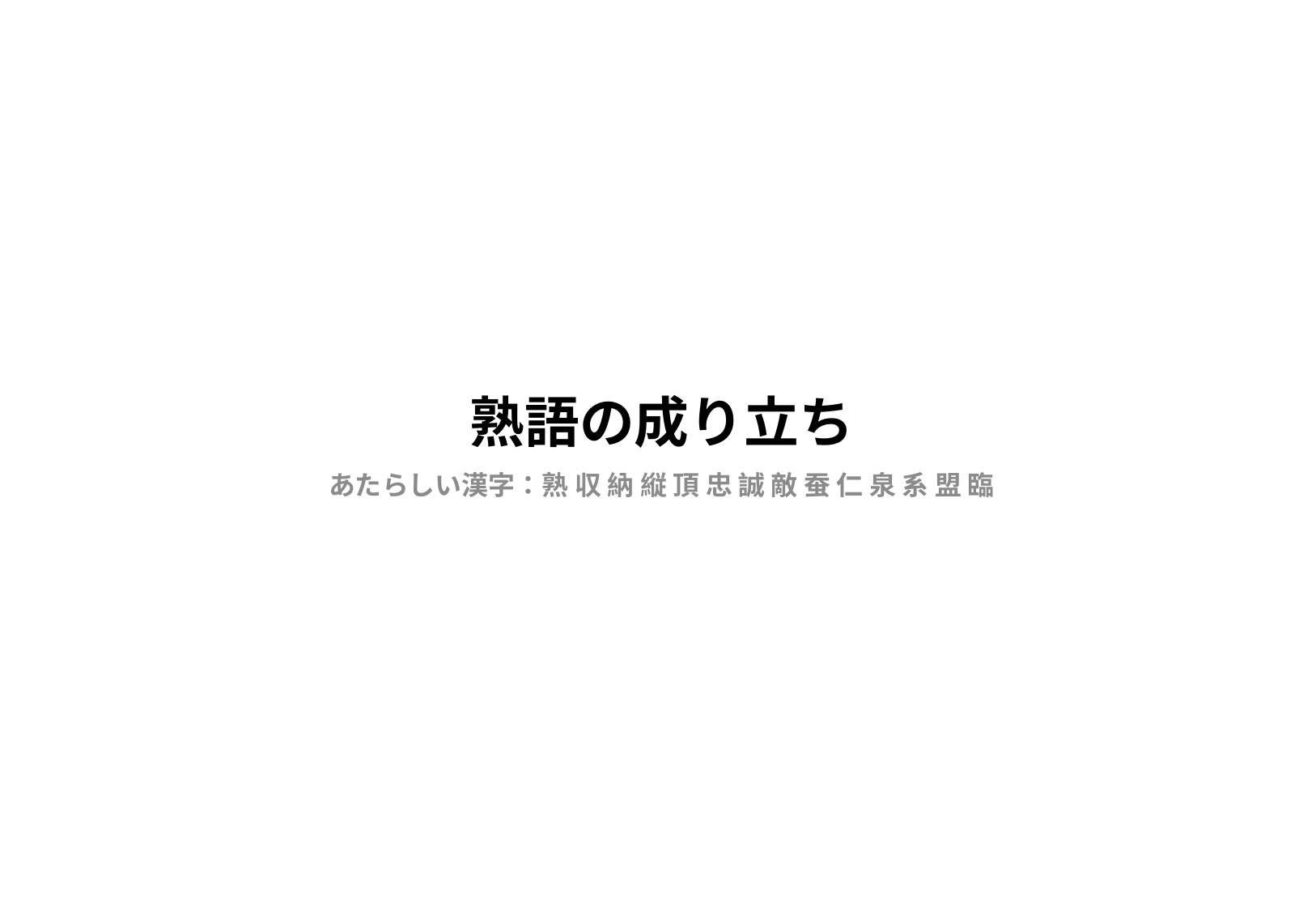

# 熟語の成り立ち
あたらしい漢字：熟 収 納 縦 頂 忠 誠 敵 蚕 仁 泉 系 盟 臨